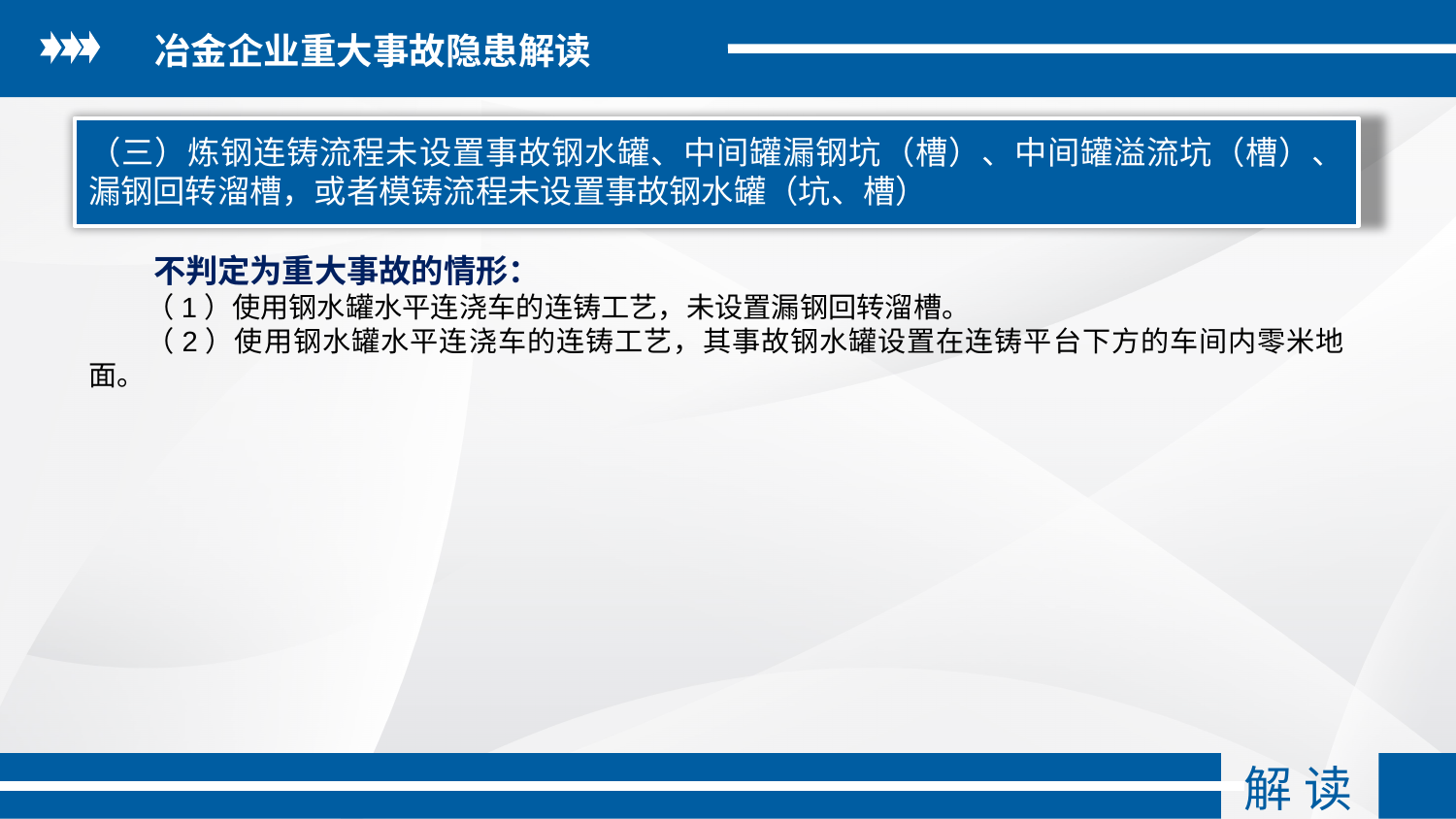

冶金企业重大事故隐患解读
（三）炼钢连铸流程未设置事故钢水罐、中间罐漏钢坑（槽）、中间罐溢流坑（槽）、漏钢回转溜槽，或者模铸流程未设置事故钢水罐（坑、槽）
不判定为重大事故的情形：
（1）使用钢水罐水平连浇车的连铸工艺，未设置漏钢回转溜槽。
（2）使用钢水罐水平连浇车的连铸工艺，其事故钢水罐设置在连铸平台下方的车间内零米地面。